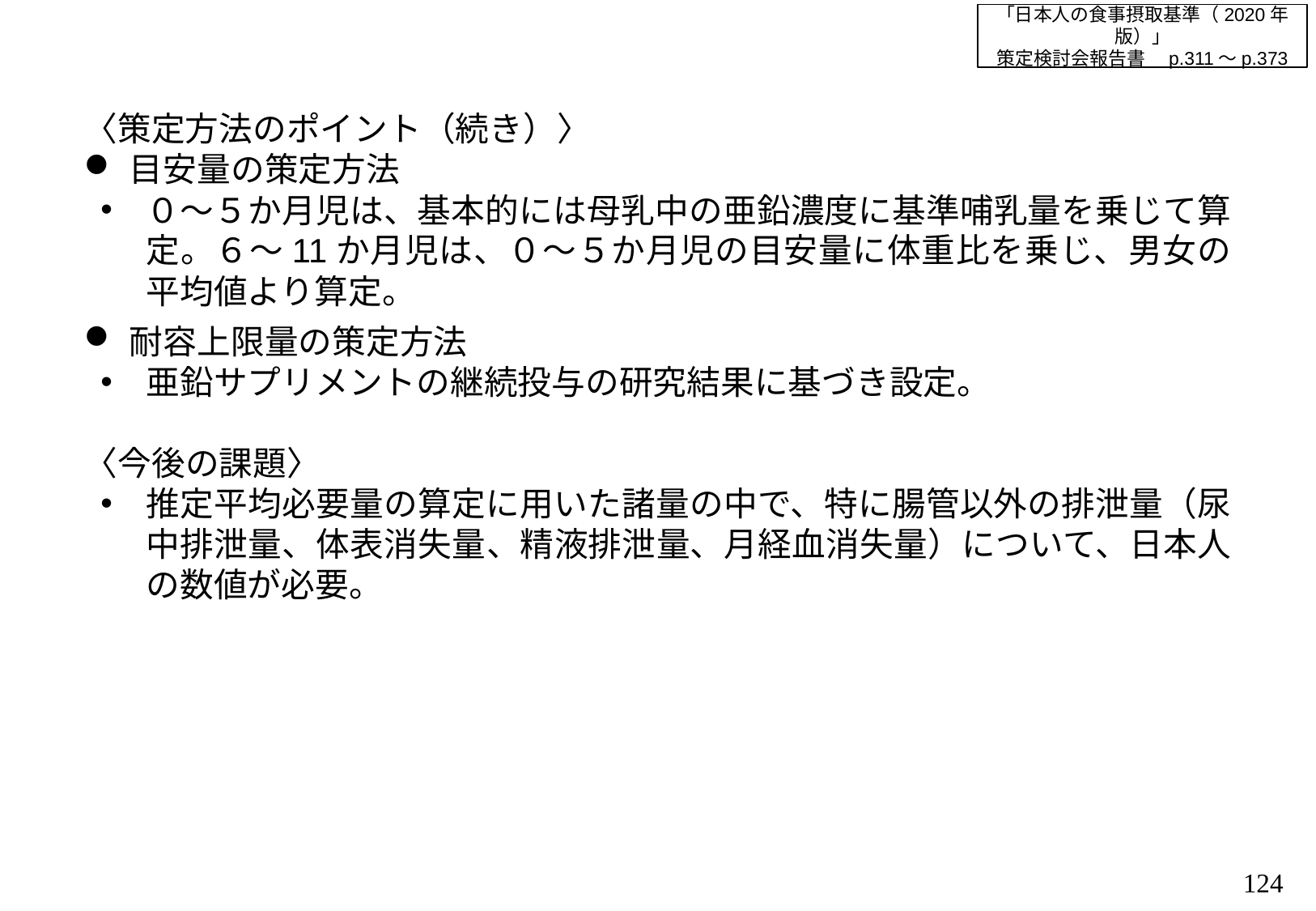

「日本人の食事摂取基準（2020年版）」
策定検討会報告書　p.311～p.373
〈策定方法のポイント（続き）〉
目安量の策定方法
０～５か月児は、基本的には母乳中の亜鉛濃度に基準哺乳量を乗じて算定。６～11か月児は、０～５か月児の目安量に体重比を乗じ、男女の平均値より算定。
耐容上限量の策定方法
亜鉛サプリメントの継続投与の研究結果に基づき設定。

〈今後の課題〉
推定平均必要量の算定に用いた諸量の中で、特に腸管以外の排泄量（尿中排泄量、体表消失量、精液排泄量、月経血消失量）について、日本人の数値が必要。
124